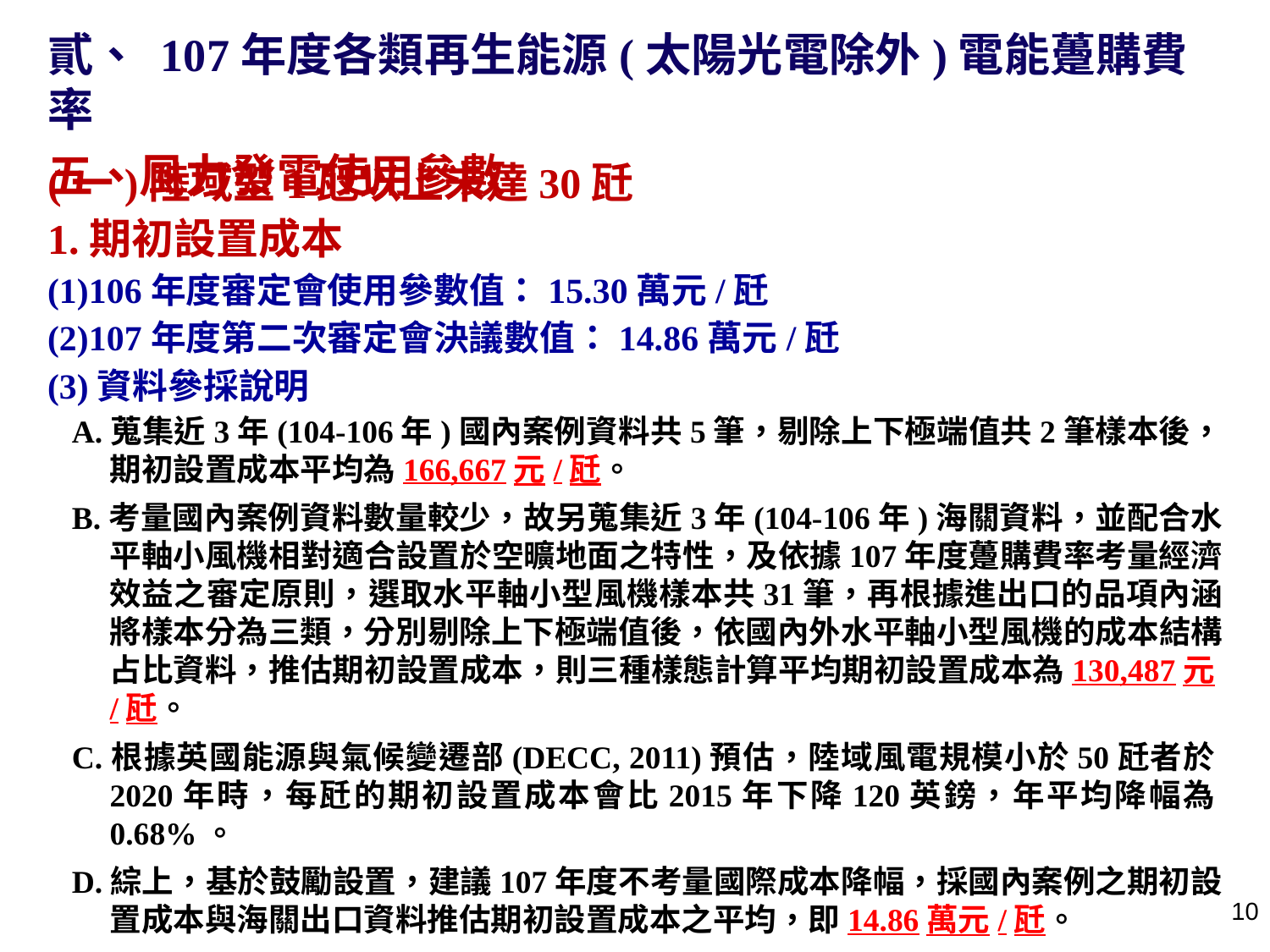

貳、 107年度各類再生能源(太陽光電除外)電能躉購費率
五、風力發電使用參數
(一)陸域型1瓩以上未達30瓩
1.期初設置成本
(1)106年度審定會使用參數值：15.30萬元/瓩
(2)107年度第二次審定會決議數值：14.86萬元/瓩
(3)資料參採說明
A.蒐集近3年(104-106年)國內案例資料共5筆，剔除上下極端值共2筆樣本後，期初設置成本平均為166,667元/瓩。
B.考量國內案例資料數量較少，故另蒐集近3年(104-106年)海關資料，並配合水平軸小風機相對適合設置於空曠地面之特性，及依據107年度躉購費率考量經濟效益之審定原則，選取水平軸小型風機樣本共31筆，再根據進出口的品項內涵將樣本分為三類，分別剔除上下極端值後，依國內外水平軸小型風機的成本結構占比資料，推估期初設置成本，則三種樣態計算平均期初設置成本為130,487元/瓩。
C.根據英國能源與氣候變遷部(DECC, 2011)預估，陸域風電規模小於50瓩者於2020年時，每瓩的期初設置成本會比2015年下降120英鎊，年平均降幅為0.68%。
D.綜上，基於鼓勵設置，建議107年度不考量國際成本降幅，採國內案例之期初設置成本與海關出口資料推估期初設置成本之平均，即14.86萬元/瓩。
10